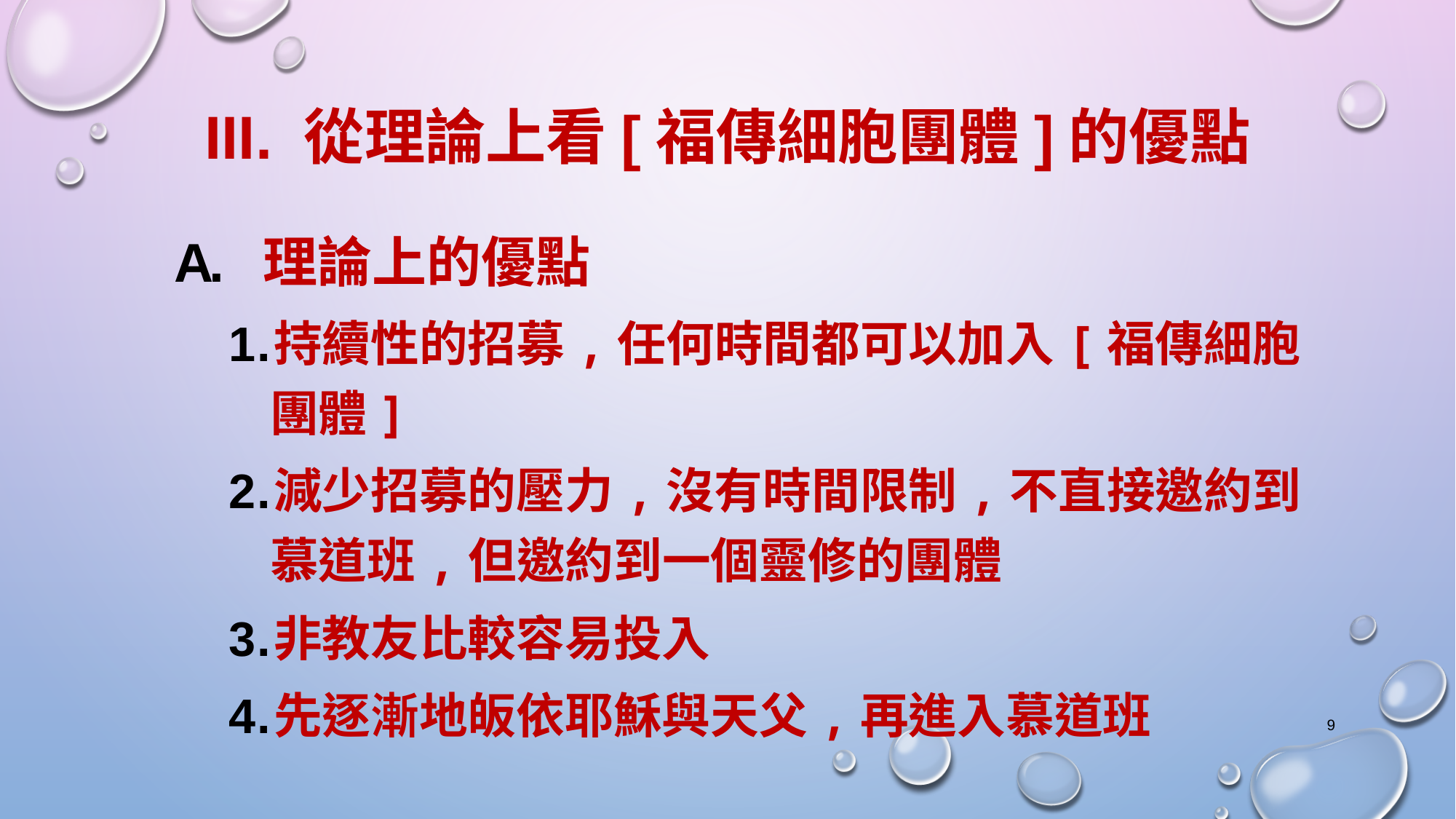

# III. 從理論上看[福傳細胞團體]的優點
理論上的優點
持續性的招募,任何時間都可以加入[福傳細胞團體]
減少招募的壓力,沒有時間限制,不直接邀約到慕道班,但邀約到一個靈修的團體
非教友比較容易投入
先逐漸地皈依耶穌與天父,再進入慕道班
9